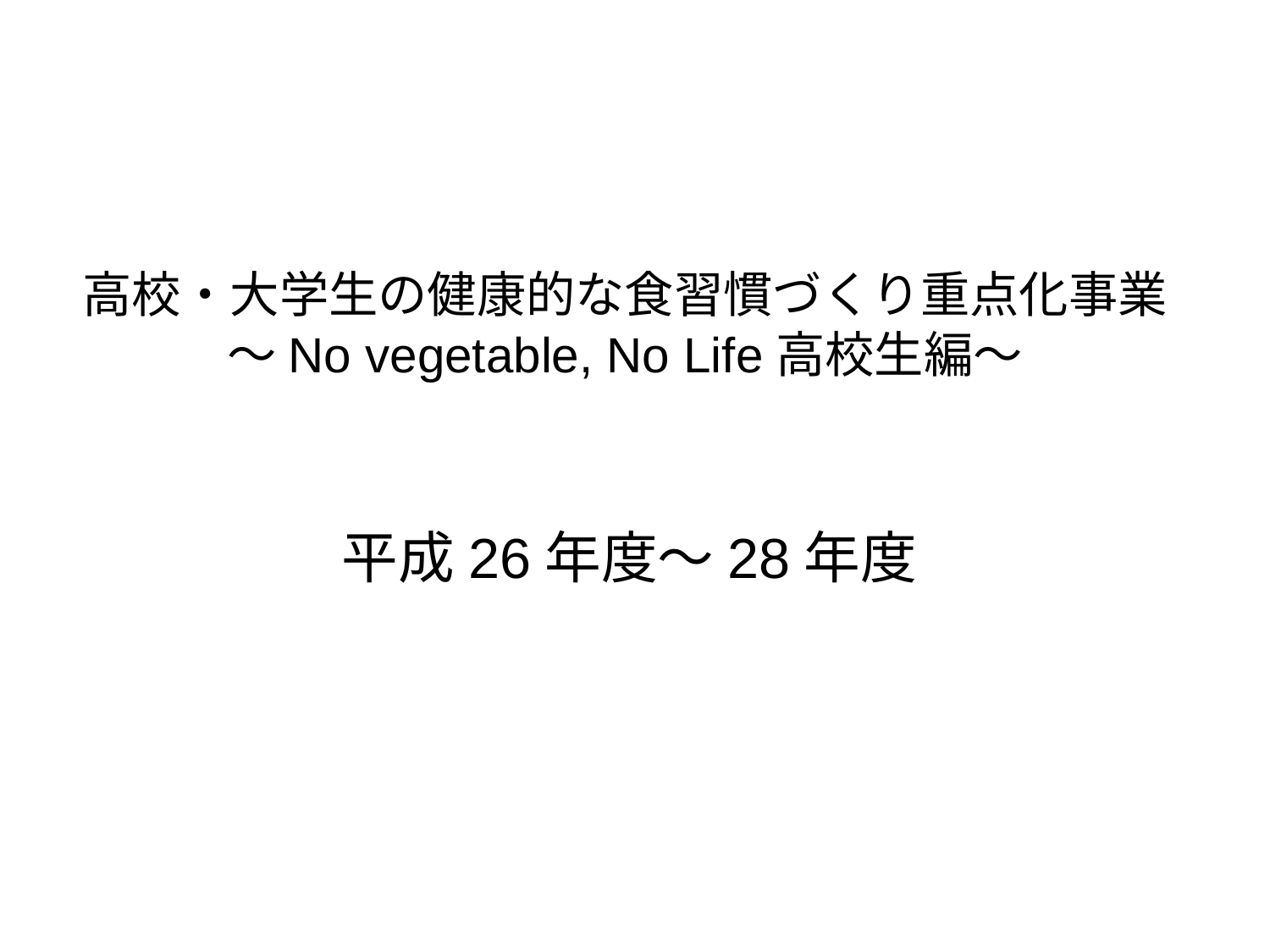

# 高校・大学生の健康的な食習慣づくり重点化事業 ～No vegetable, No Life高校生編～
平成26年度～28年度